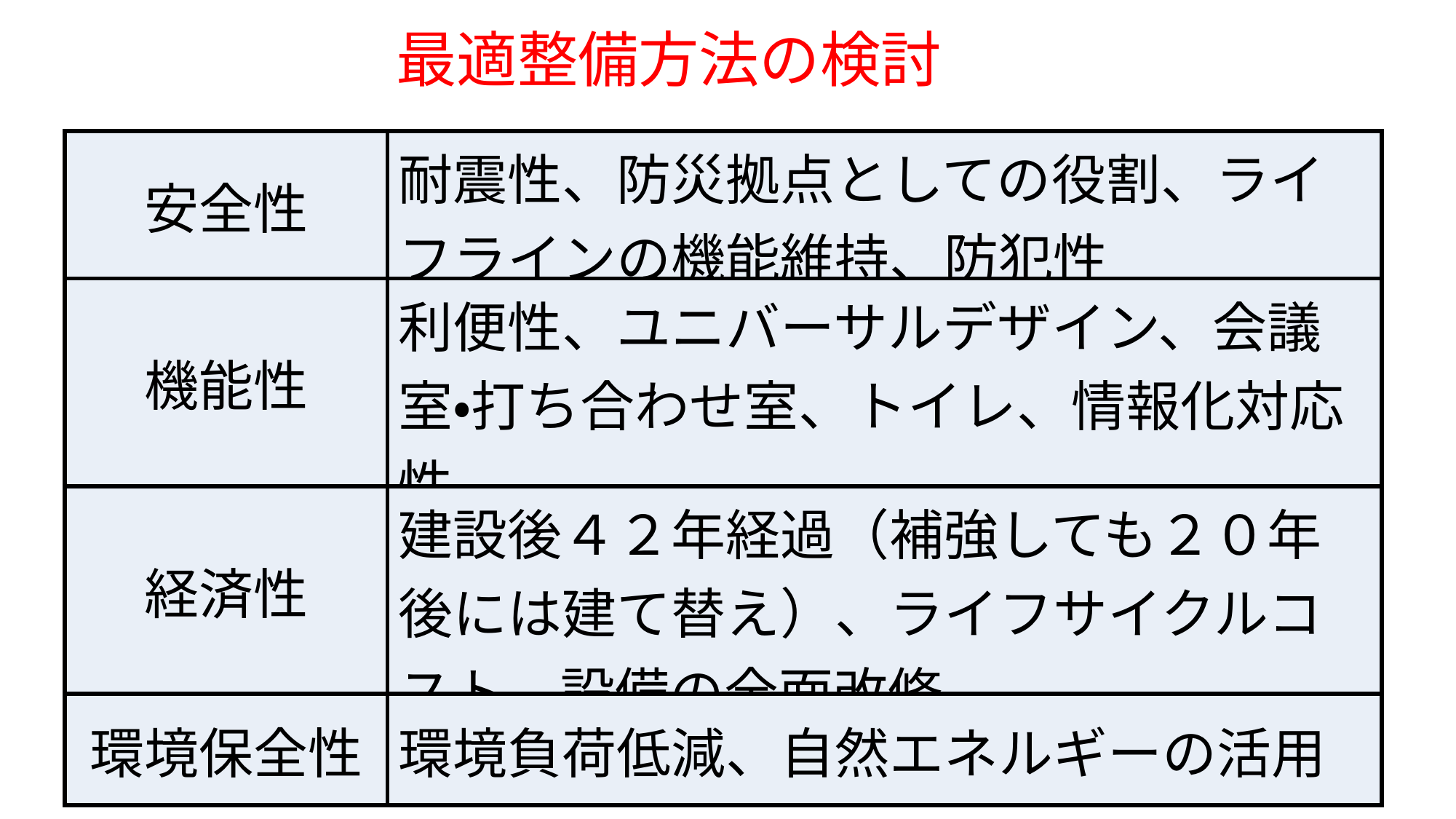

最適整備方法の検討
| 安全性 | 耐震性、防災拠点としての役割、ライフラインの機能維持、防犯性 |
| --- | --- |
| 機能性 | 利便性、ユニバーサルデザイン、会議室・打ち合わせ室、トイレ、情報化対応性 |
| 経済性 | 建設後４２年経過（補強しても２０年後には建て替え）、ライフサイクルコスト、設備の全面改修 |
| 環境保全性 | 環境負荷低減、自然エネルギーの活用 |